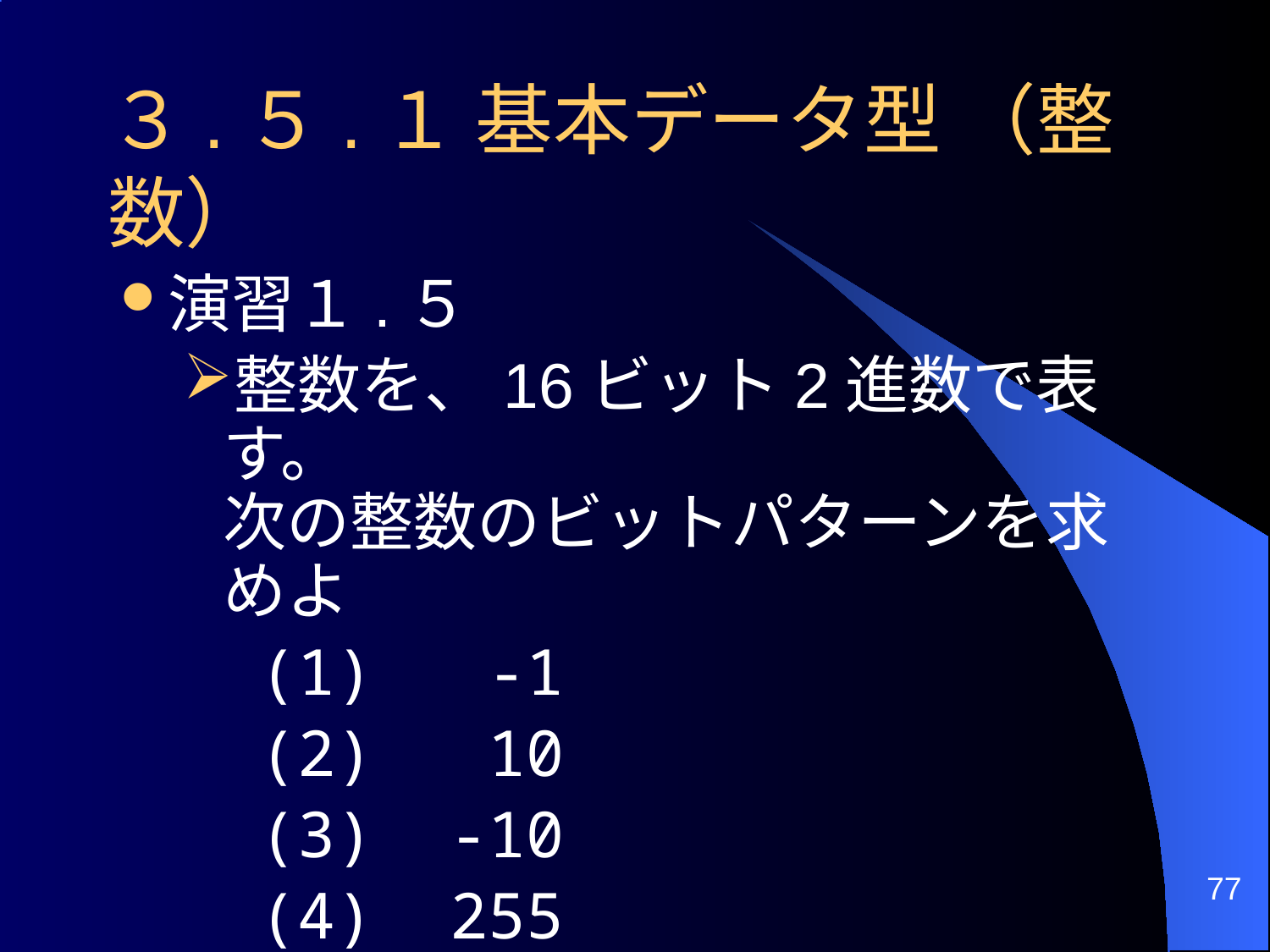

３.５.１ 基本データ型 （整数）
演習１.５
整数を、16ビット2進数で表す。
次の整数のビットパターンを求めよ
  (1)   -1
  (2)   10
  (3)  -10
  (4)  255
  (5) -255
77